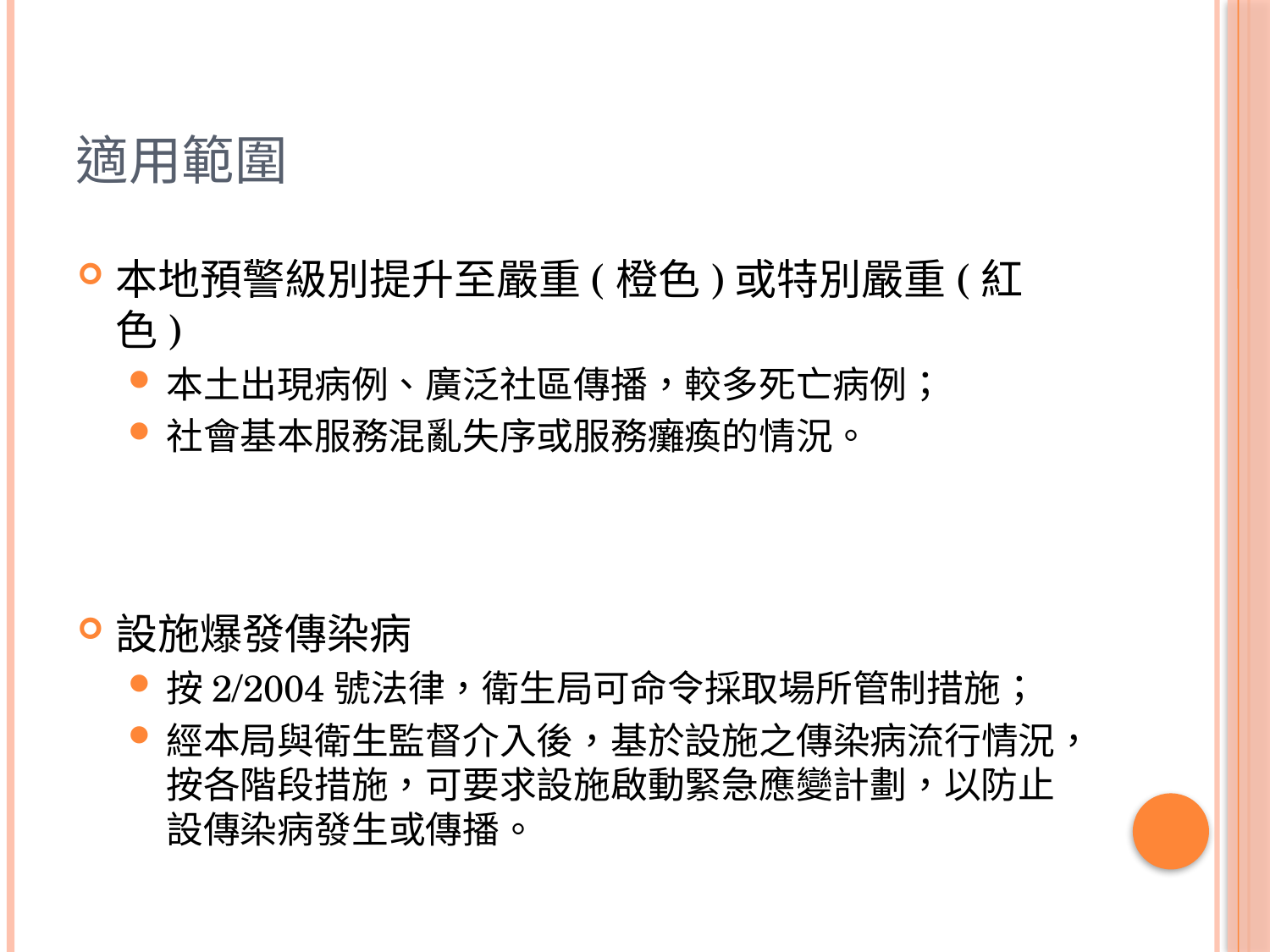

# 適用範圍
本地預警級別提升至嚴重(橙色)或特別嚴重(紅色)
本土出現病例、廣泛社區傳播，較多死亡病例；
社會基本服務混亂失序或服務癱瘓的情況。

設施爆發傳染病
按2/2004號法律，衛生局可命令採取場所管制措施；
經本局與衛生監督介入後，基於設施之傳染病流行情況，按各階段措施，可要求設施啟動緊急應變計劃，以防止設傳染病發生或傳播。